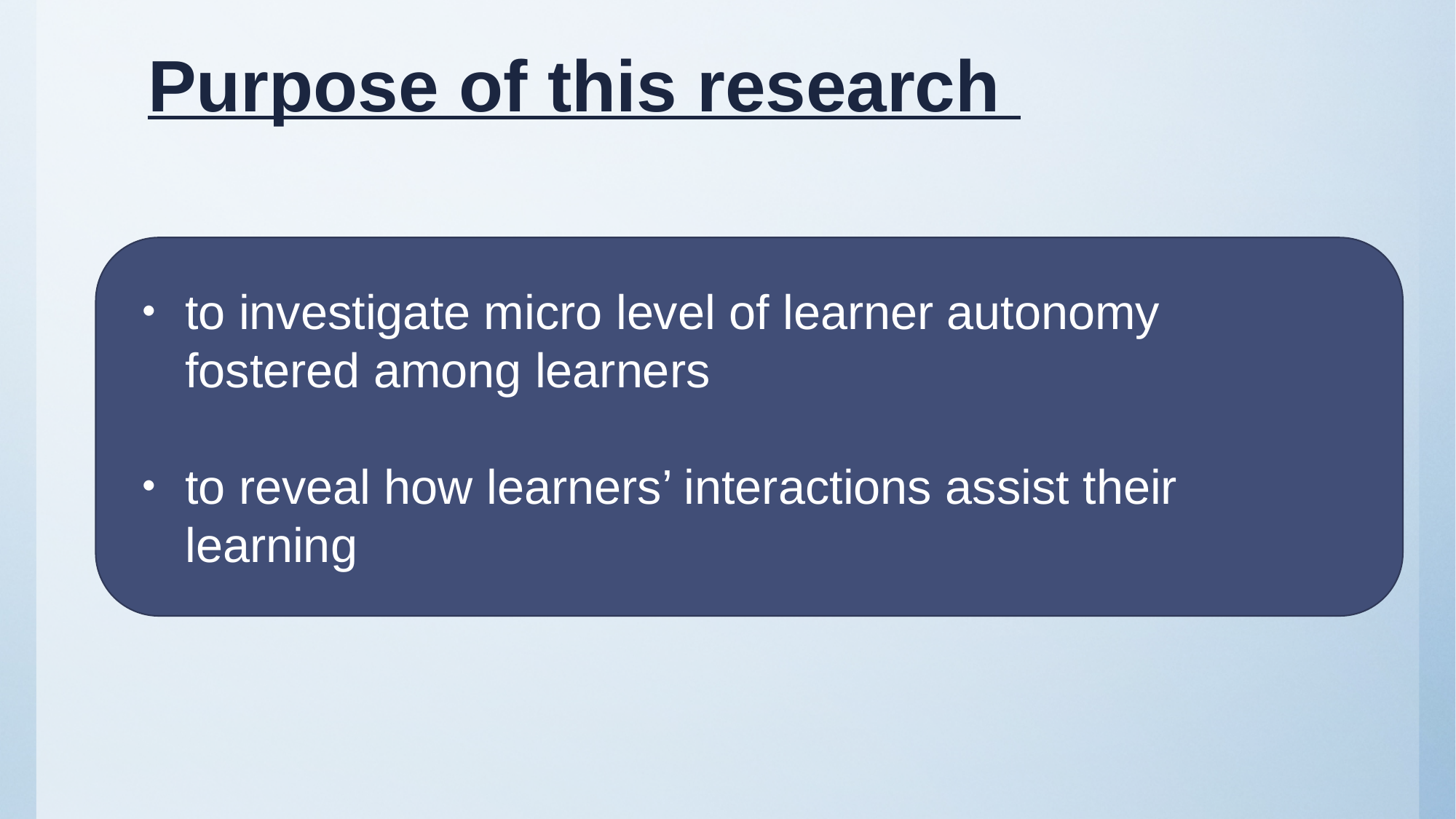

# Purpose of this research

・to investigate micro level of learner autonomy
　fostered among learners

・to reveal how learners’ interactions assist their
　learning